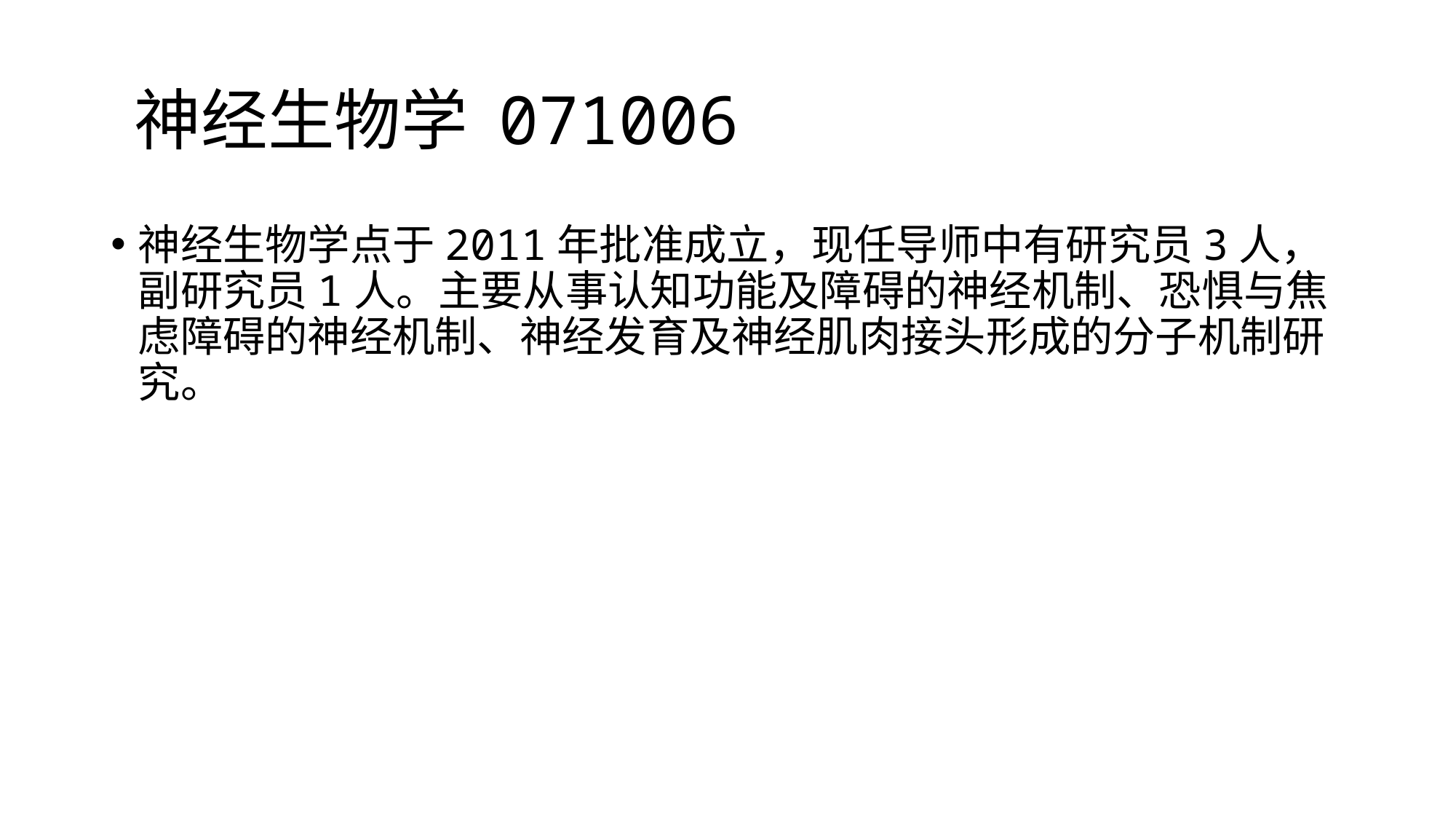

# 神经生物学 071006
神经生物学点于2011年批准成立，现任导师中有研究员3人，副研究员1人。主要从事认知功能及障碍的神经机制、恐惧与焦虑障碍的神经机制、神经发育及神经肌肉接头形成的分子机制研究。